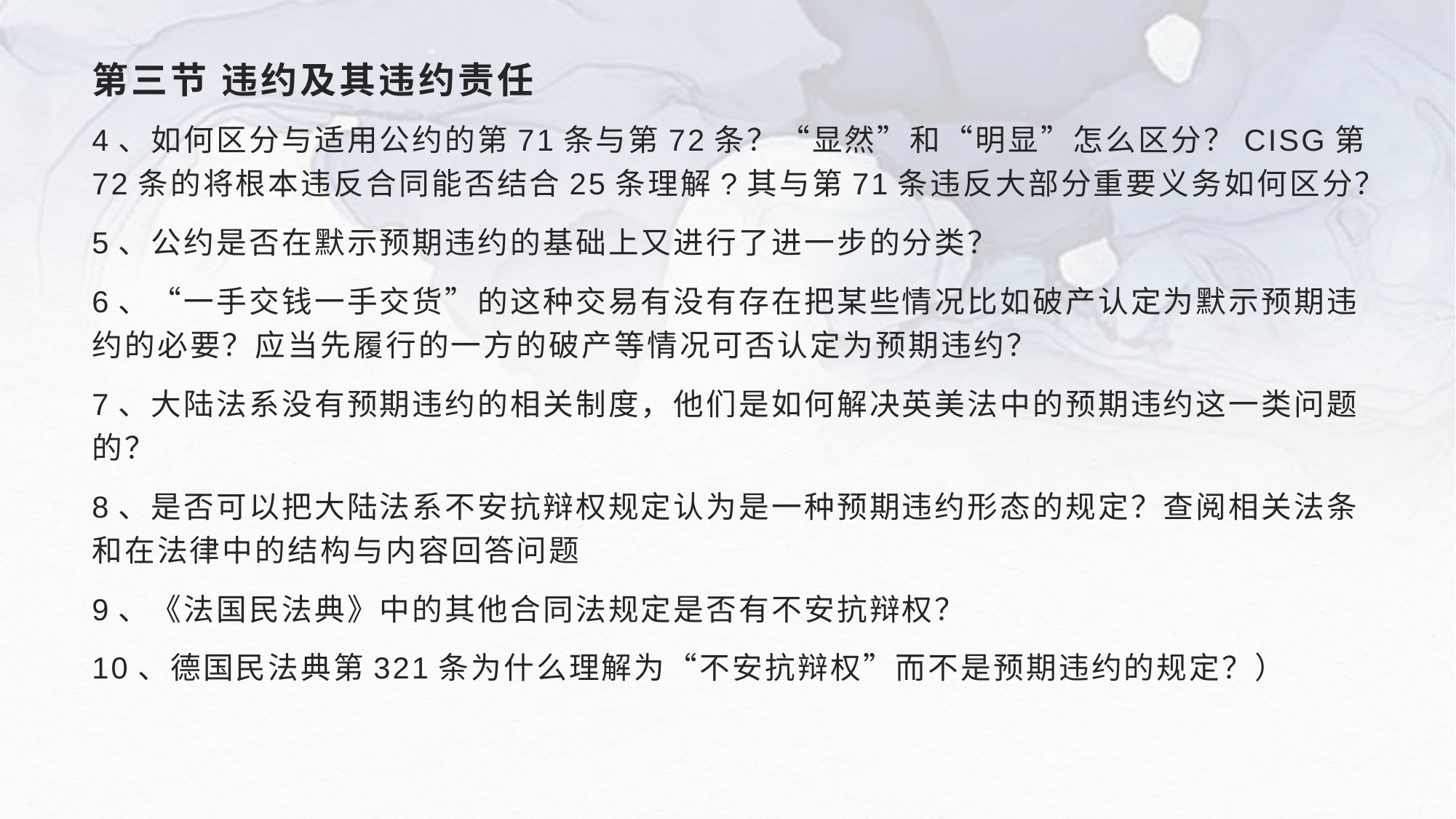

# 第三节 违约及其违约责任
4、如何区分与适用公约的第71条与第72条？“显然”和“明显”怎么区分？CISG第72条的将根本违反合同能否结合25条理解?其与第71条违反大部分重要义务如何区分？
5、公约是否在默示预期违约的基础上又进行了进一步的分类？
6、“一手交钱一手交货”的这种交易有没有存在把某些情况比如破产认定为默示预期违约的必要？应当先履行的一方的破产等情况可否认定为预期违约？
7、大陆法系没有预期违约的相关制度，他们是如何解决英美法中的预期违约这一类问题的？
8、是否可以把大陆法系不安抗辩权规定认为是一种预期违约形态的规定？查阅相关法条和在法律中的结构与内容回答问题
9、《法国民法典》中的其他合同法规定是否有不安抗辩权？
10、德国民法典第321条为什么理解为“不安抗辩权”而不是预期违约的规定？）